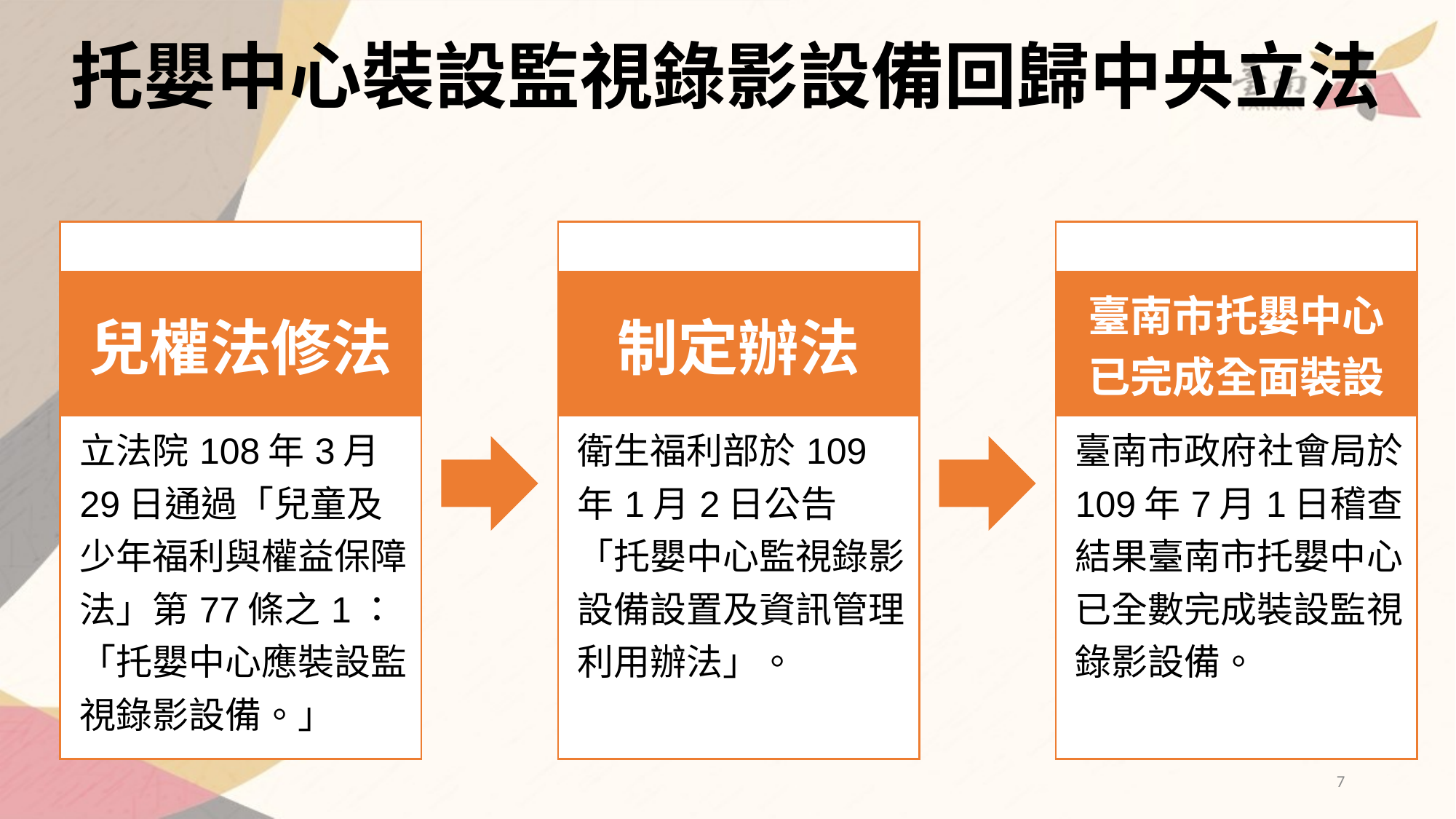

# 托嬰中心裝設監視錄影設備回歸中央立法
|  |
| --- |
| 兒權法修法 |
| 立法院108年3月29日通過「兒童及少年福利與權益保障法」第77條之1：「托嬰中心應裝設監視錄影設備。」 |
|  |
| --- |
| 制定辦法 |
| 衛生福利部於109年1月2日公告「托嬰中心監視錄影設備設置及資訊管理利用辦法」。 |
|  |
| --- |
| 臺南市托嬰中心 已完成全面裝設 |
| 臺南市政府社會局於109年7月1日稽查結果臺南市托嬰中心已全數完成裝設監視錄影設備。 |

7